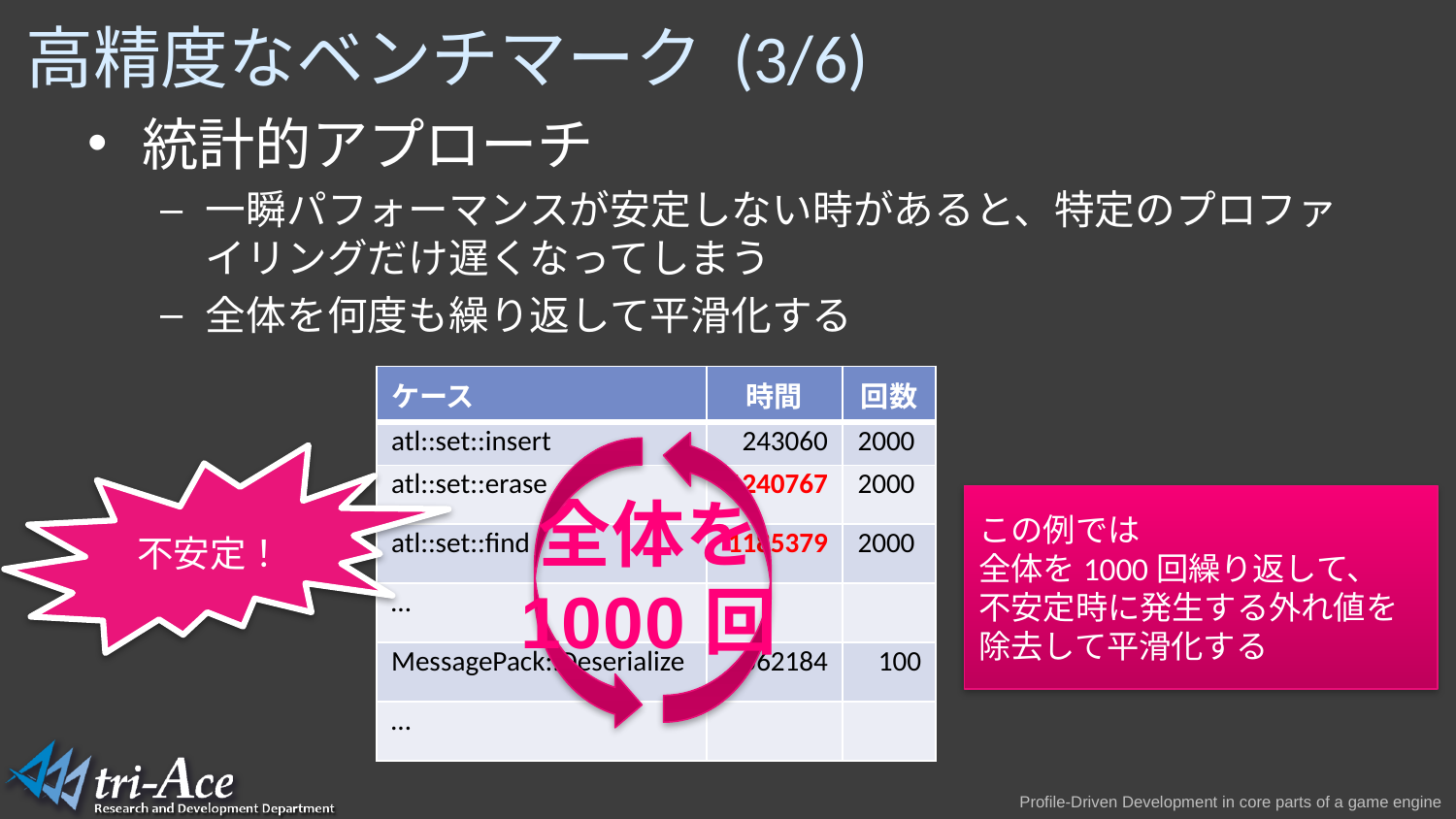

# 高精度なベンチマーク (3/6)
統計的アプローチ
一瞬パフォーマンスが安定しない時があると、特定のプロファイリングだけ遅くなってしまう
全体を何度も繰り返して平滑化する
| ケース | 時間 | 回数 |
| --- | --- | --- |
| atl::set::insert | 243060 | 2000 |
| atl::set::erase | 1240767 | 2000 |
| atl::set::find | 1185379 | 2000 |
| … |  |  |
| MessagePack::Deserialize | 562184 | 100 |
| … |  |  |

全体を
1000回
不安定！
この例では
全体を1000回繰り返して、
不安定時に発生する外れ値を除去して平滑化する